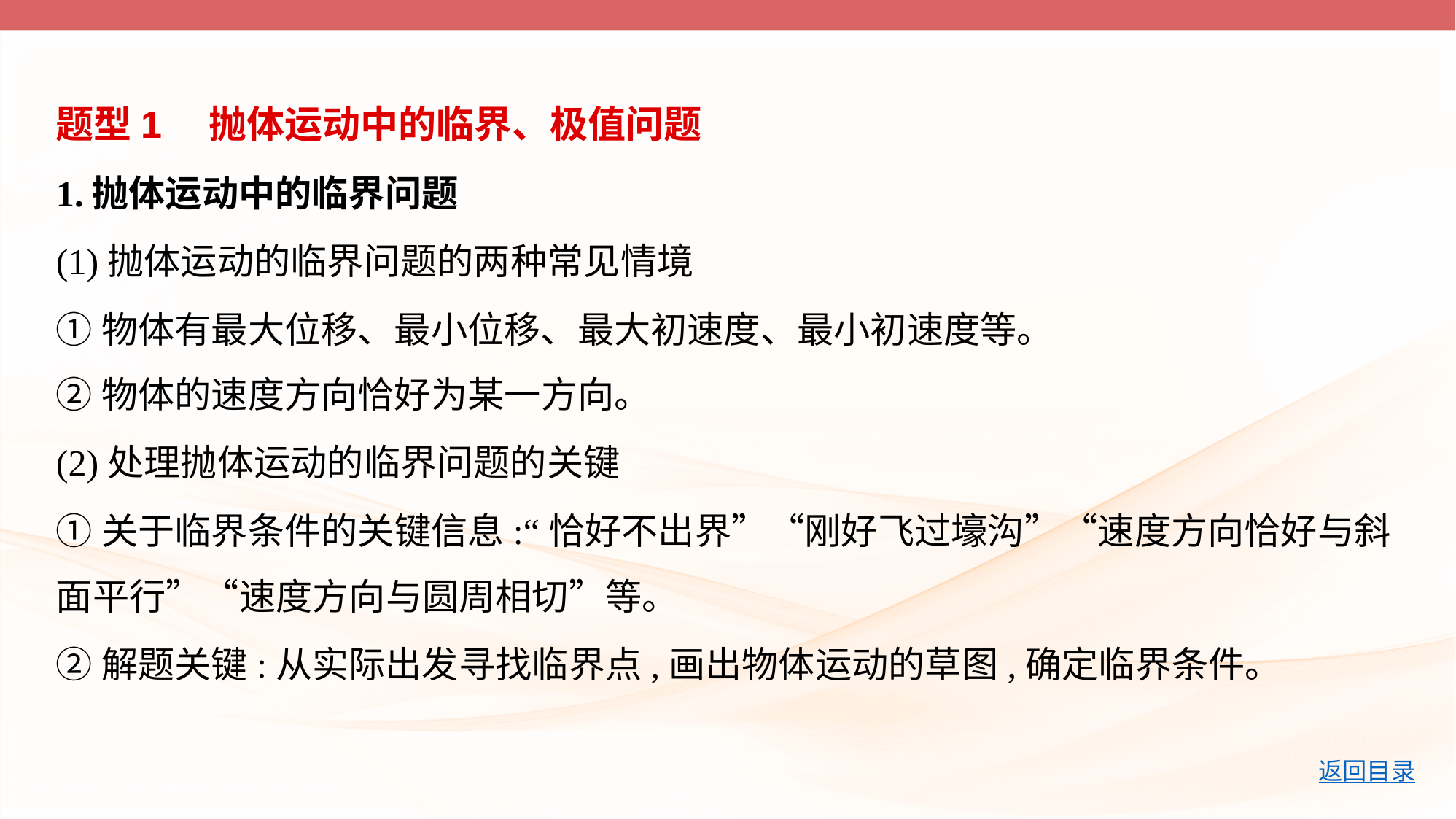

题型1　抛体运动中的临界、极值问题
1.抛体运动中的临界问题
(1)抛体运动的临界问题的两种常见情境
①物体有最大位移、最小位移、最大初速度、最小初速度等。
②物体的速度方向恰好为某一方向。
(2)处理抛体运动的临界问题的关键
①关于临界条件的关键信息:“恰好不出界”“刚好飞过壕沟”“速度方向恰好与斜
面平行”“速度方向与圆周相切”等。
②解题关键:从实际出发寻找临界点,画出物体运动的草图,确定临界条件。